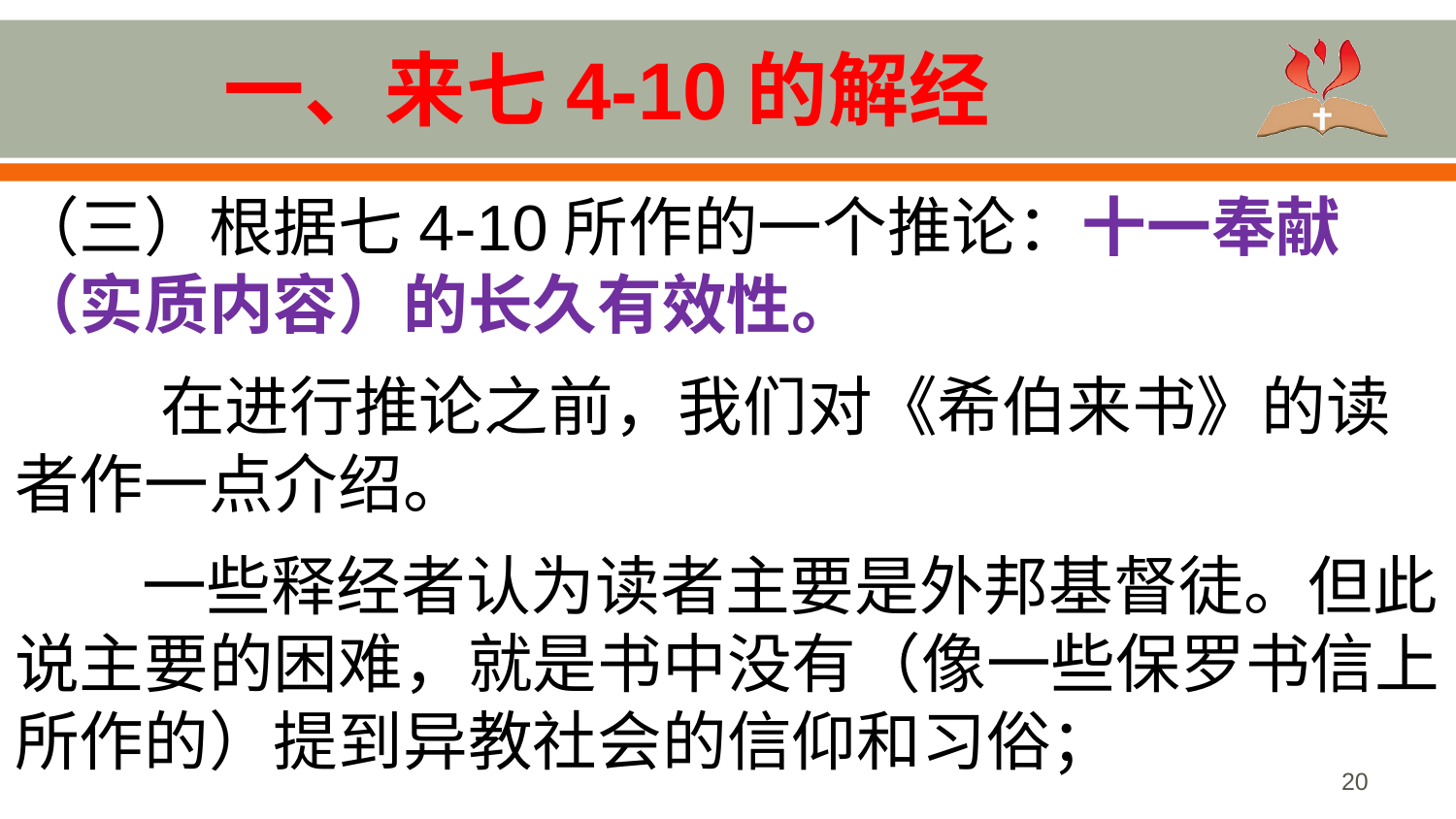

# 一、来七4-10的解经
（三）根据七4-10所作的一个推论：十一奉献（实质内容）的长久有效性。
	在进行推论之前，我们对《希伯来书》的读者作一点介绍。
一些释经者认为读者主要是外邦基督徒。但此说主要的困难，就是书中没有（像一些保罗书信上所作的）提到异教社会的信仰和习俗；

20